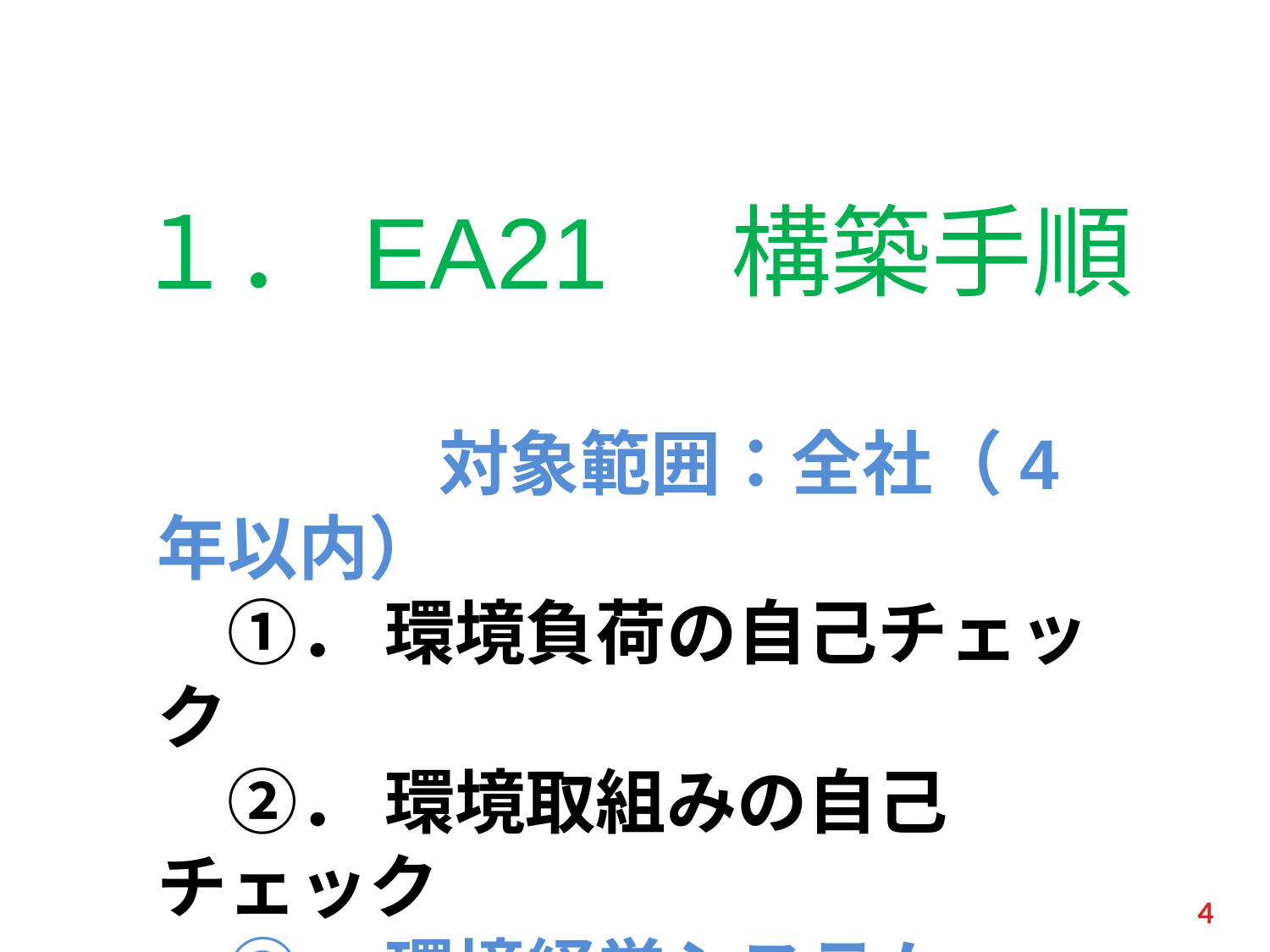

# １．EA21　構築手順
　　　　対象範囲：全社（4年以内）
　①． 環境負荷の自己チェック
　②． 環境取組みの自己チェック
　③． 環境経営システム
　④． 環境活動レポート
4